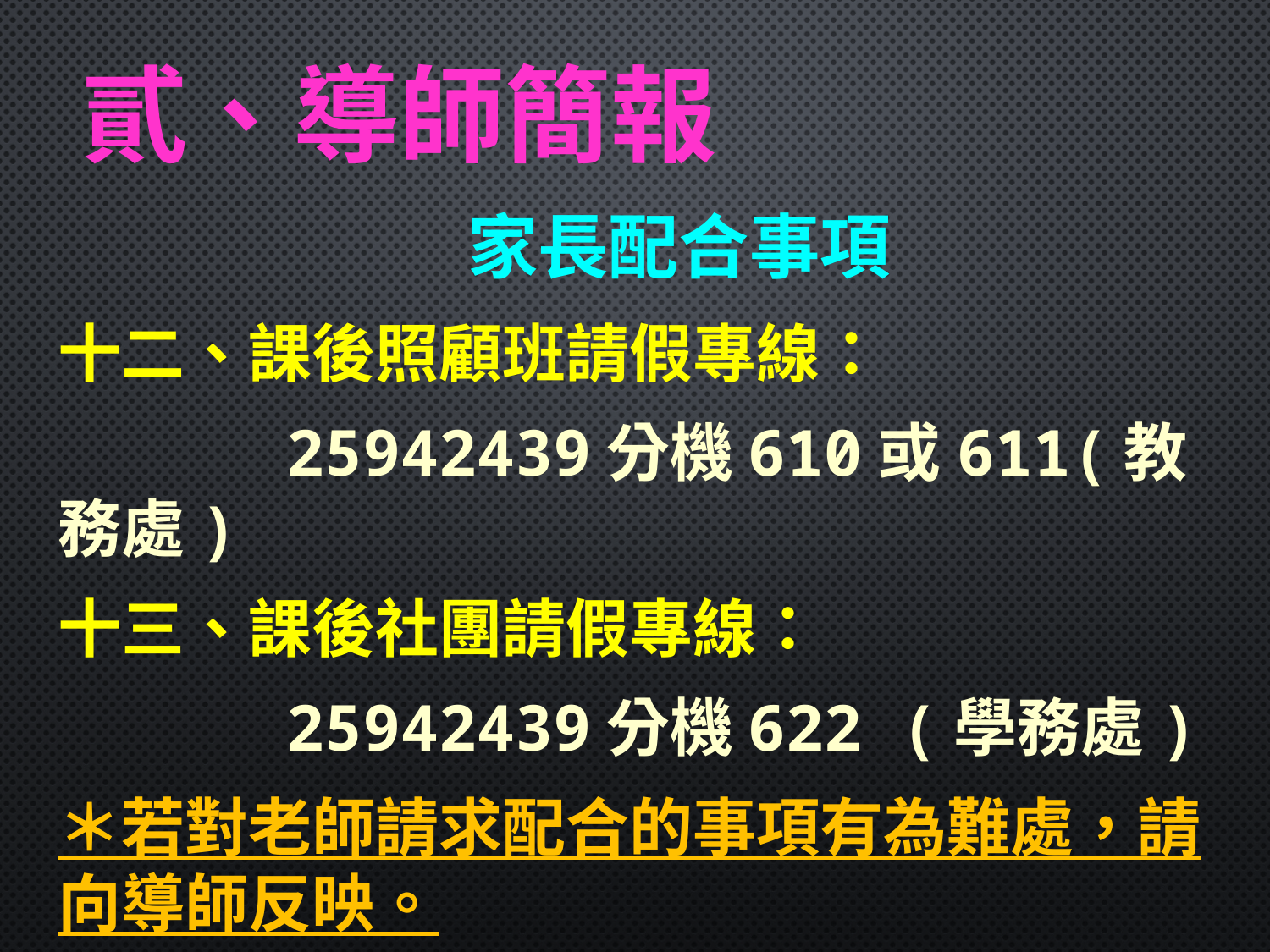

# 貳、導師簡報
   家長配合事項
十二、課後照顧班請假專線：
      25942439分機610或611(教務處)
十三、課後社團請假專線：
      25942439分機622 (學務處)
＊若對老師請求配合的事項有為難處，請向導師反映。